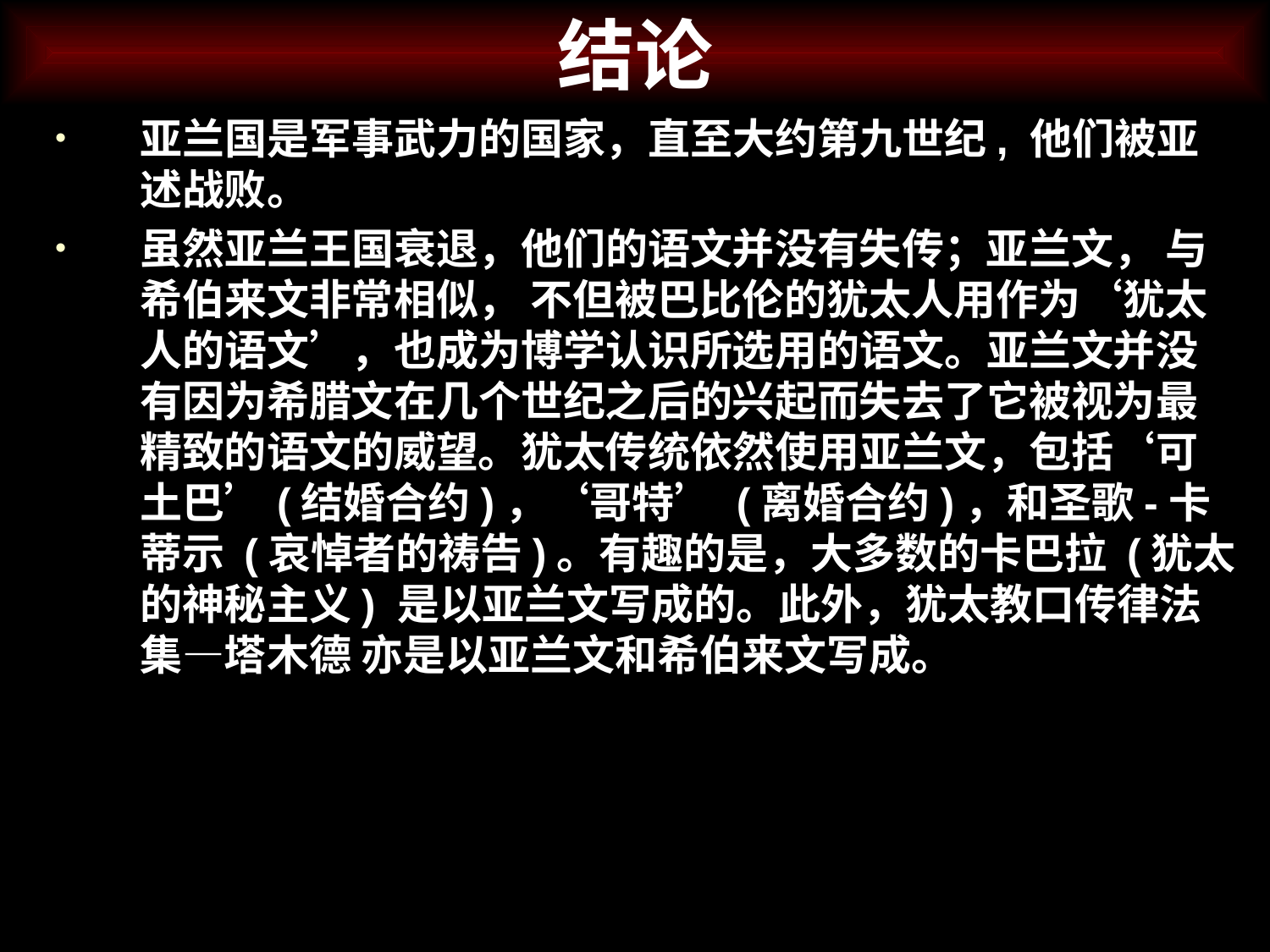

# 结论
亚兰国是军事武力的国家，直至大约第九世纪, 他们被亚述战败。
虽然亚兰王国衰退，他们的语文并没有失传；亚兰文， 与希伯来文非常相似， 不但被巴比伦的犹太人用作为‘犹太人的语文’，也成为博学认识所选用的语文。亚兰文并没有因为希腊文在几个世纪之后的兴起而失去了它被视为最精致的语文的威望。犹太传统依然使用亚兰文，包括‘可土巴’(结婚合约)，‘哥特’ (离婚合约)，和圣歌-卡蒂示 (哀悼者的祷告)。有趣的是，大多数的卡巴拉 (犹太的神秘主义) 是以亚兰文写成的。此外，犹太教口传律法集—塔木德 亦是以亚兰文和希伯来文写成。